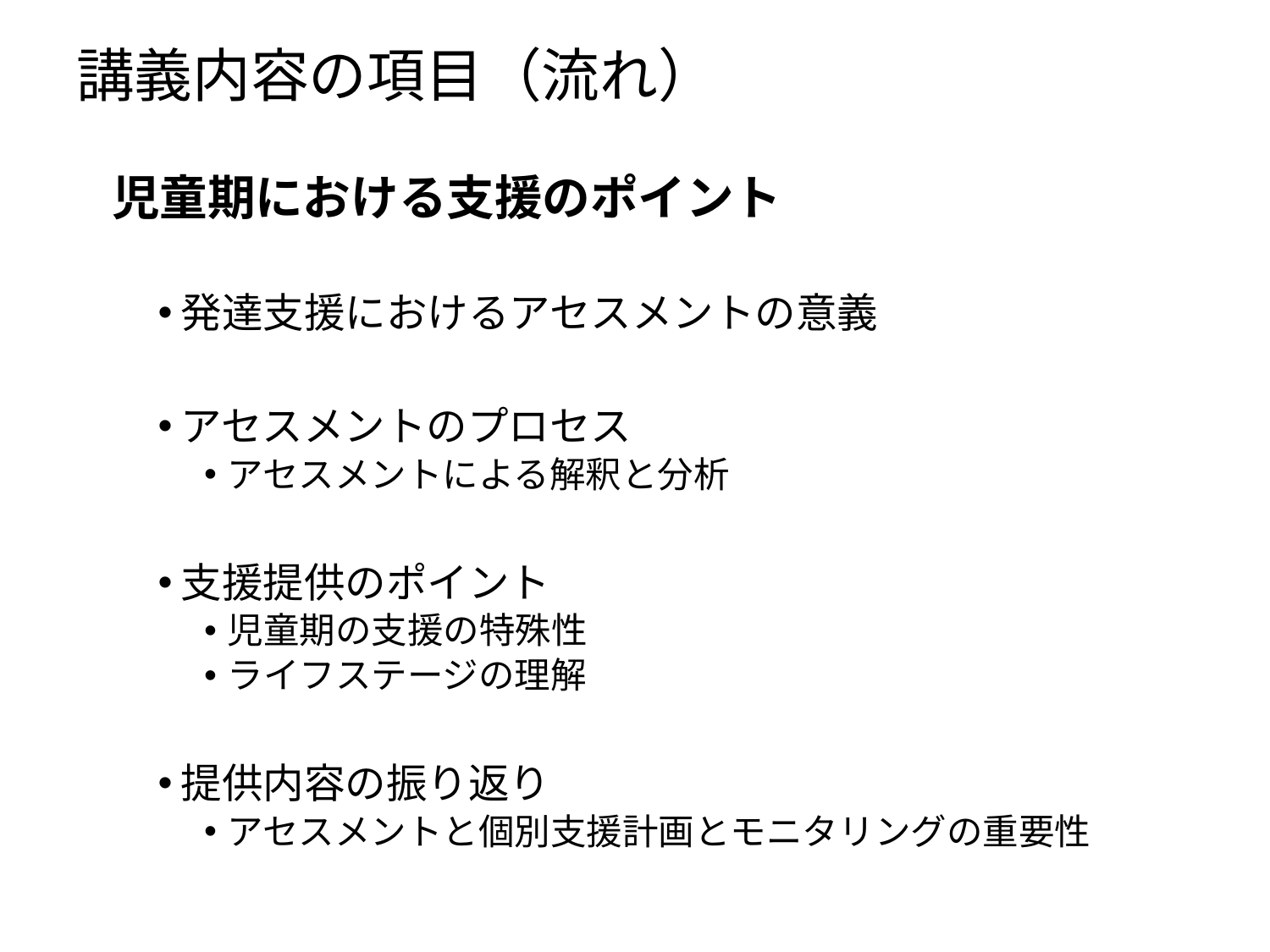

# 講義内容の項目（流れ）
児童期における支援のポイント

発達支援におけるアセスメントの意義

アセスメントのプロセス
アセスメントによる解釈と分析

支援提供のポイント
児童期の支援の特殊性
ライフステージの理解

提供内容の振り返り
アセスメントと個別支援計画とモニタリングの重要性